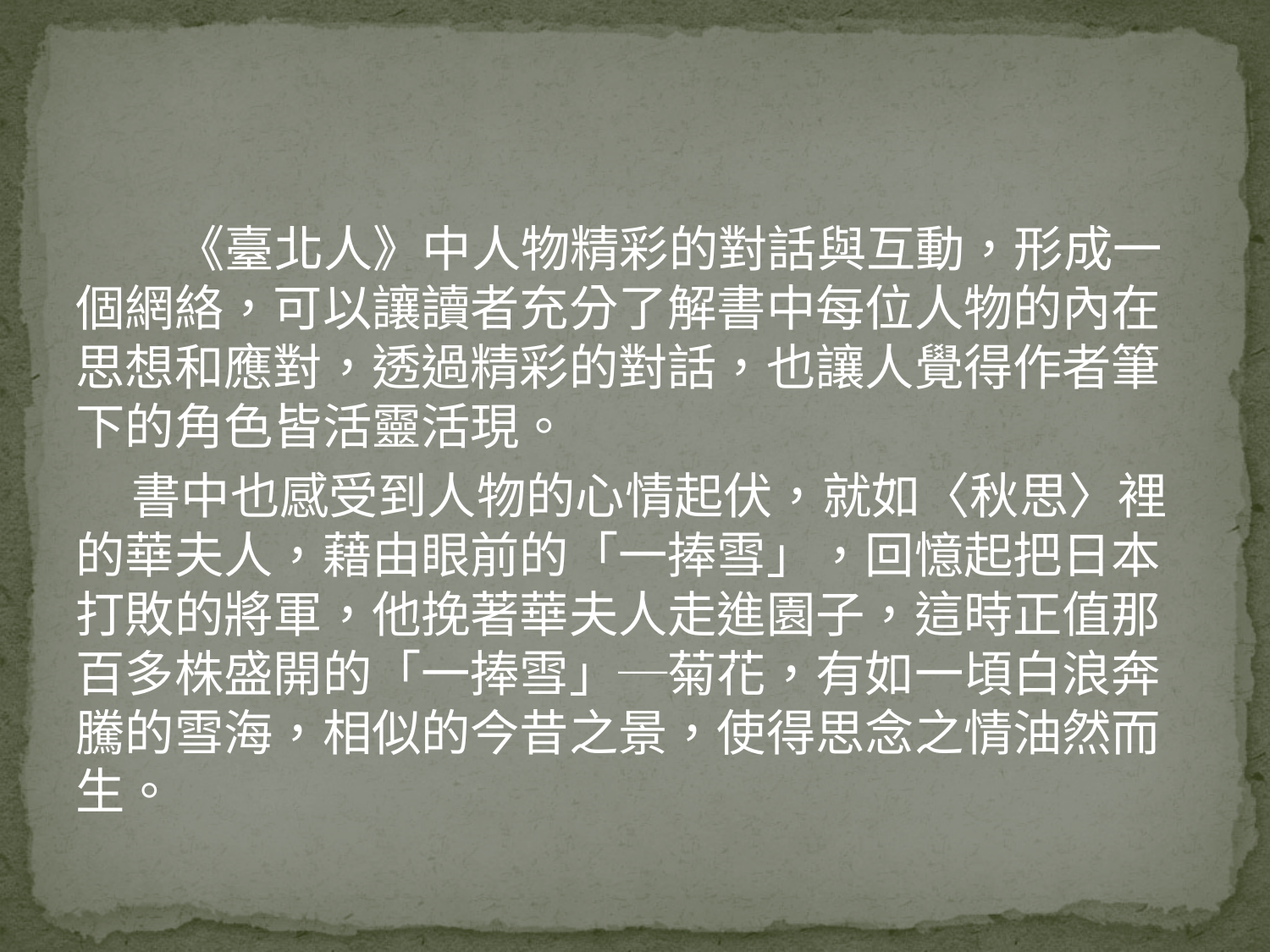

#
        《臺北人》中人物精彩的對話與互動，形成一個網絡，可以讓讀者充分了解書中每位人物的內在思想和應對，透過精彩的對話，也讓人覺得作者筆下的角色皆活靈活現。
    書中也感受到人物的心情起伏，就如〈秋思〉裡的華夫人，藉由眼前的「一捧雪」，回憶起把日本打敗的將軍，他挽著華夫人走進園子，這時正值那百多株盛開的「一捧雪」─菊花，有如一頃白浪奔騰的雪海，相似的今昔之景，使得思念之情油然而生。